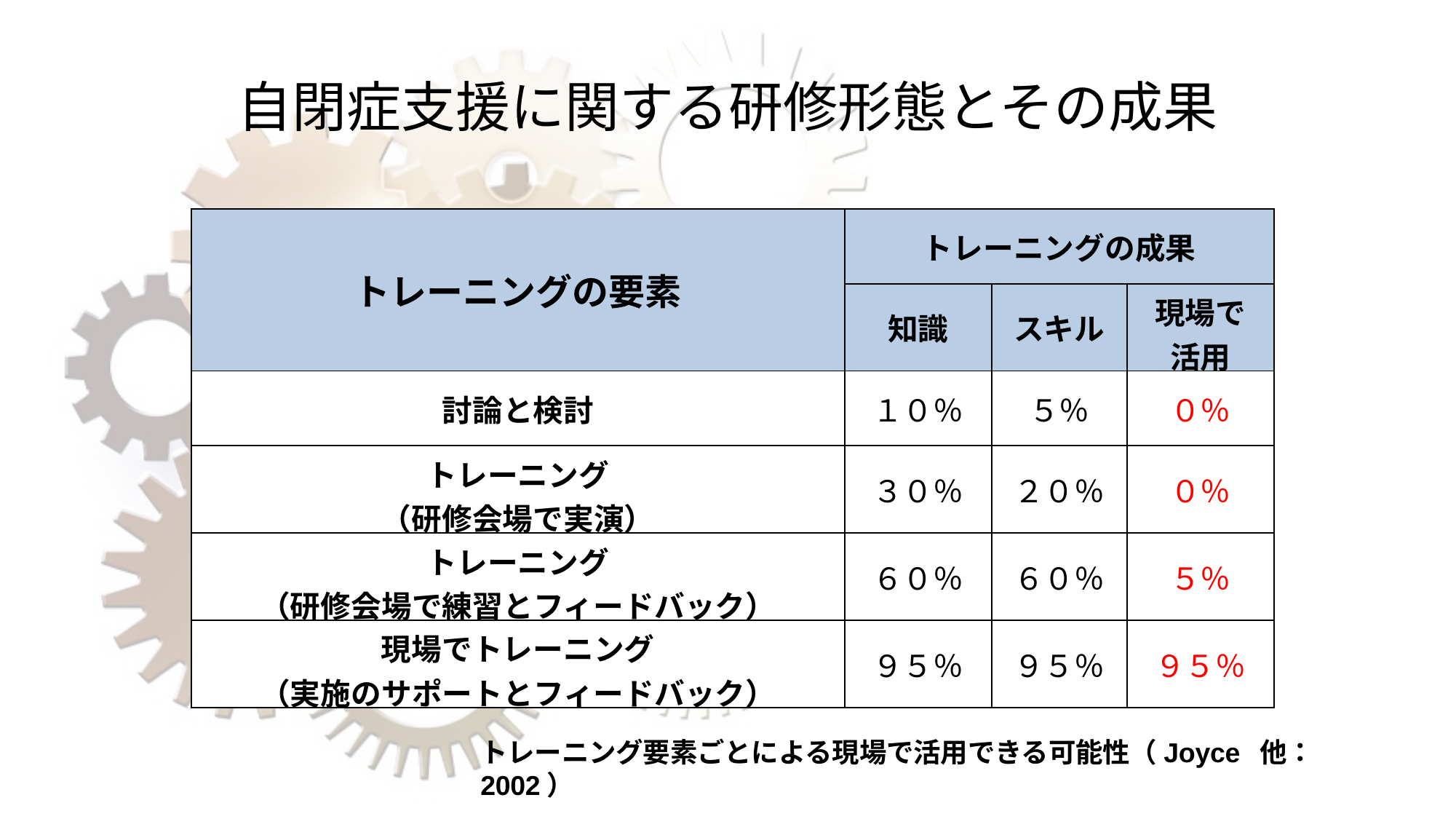

自閉症支援に関する研修形態とその成果
| トレーニングの要素 | トレーニングの成果 |  |  |
| --- | --- | --- | --- |
|  | 知識 | スキル | 現場で 活用 |
| 討論と検討 | １０％ | ５％ | ０％ |
| トレーニング （研修会場で実演） | ３０％ | ２０％ | ０％ |
| トレーニング （研修会場で練習とフィードバック） | ６０％ | ６０％ | ５％ |
| 現場でトレーニング （実施のサポートとフィードバック） | ９５％ | ９５％ | ９５％ |
トレーニング要素ごとによる現場で活用できる可能性（Joyce 他：2002）